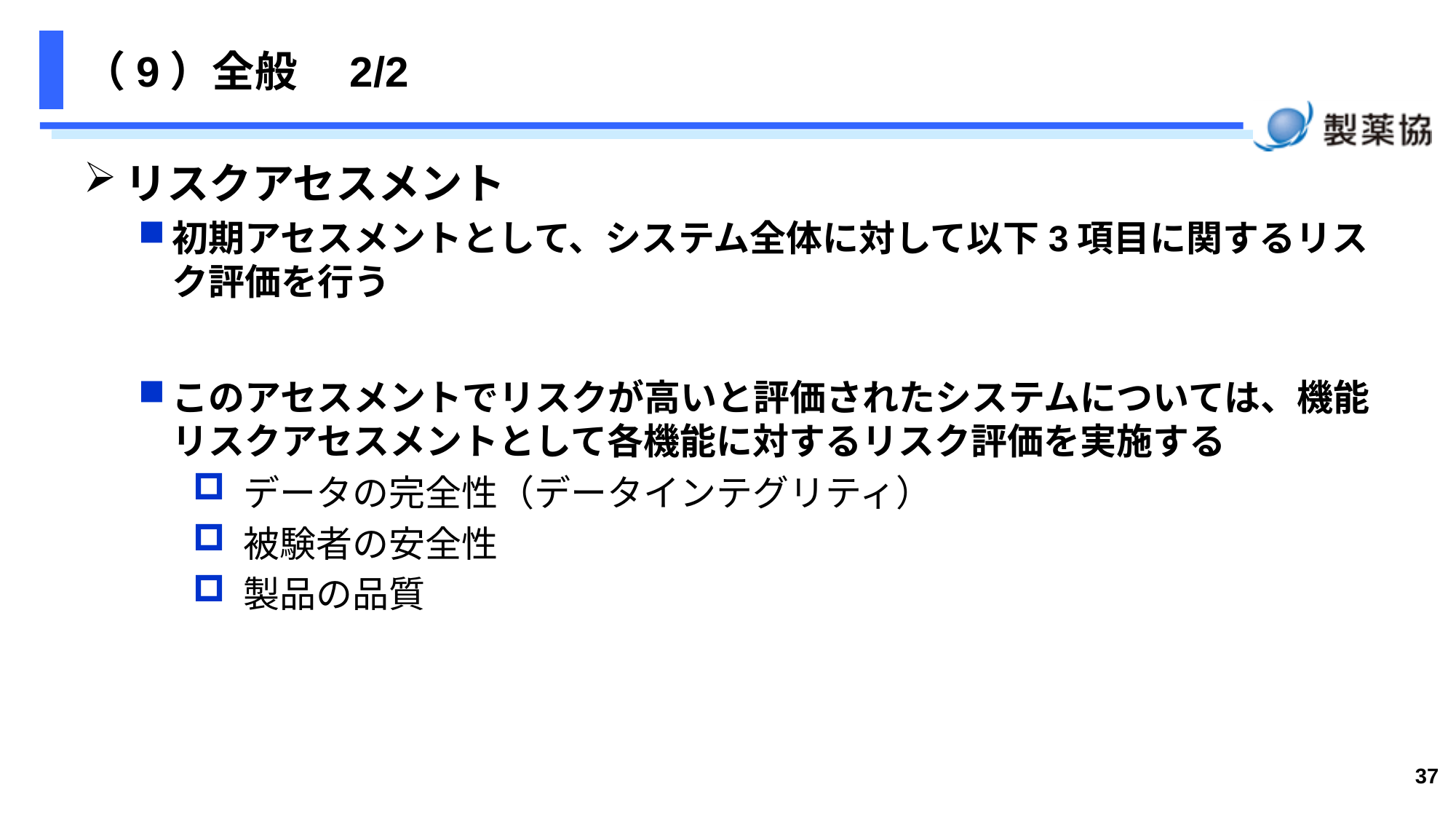

# （9）全般　2/2
リスクアセスメント
初期アセスメントとして、システム全体に対して以下3項目に関するリスク評価を行う

このアセスメントでリスクが高いと評価されたシステムについては、機能リスクアセスメントとして各機能に対するリスク評価を実施する
 データの完全性（データインテグリティ）
 被験者の安全性
 製品の品質
37